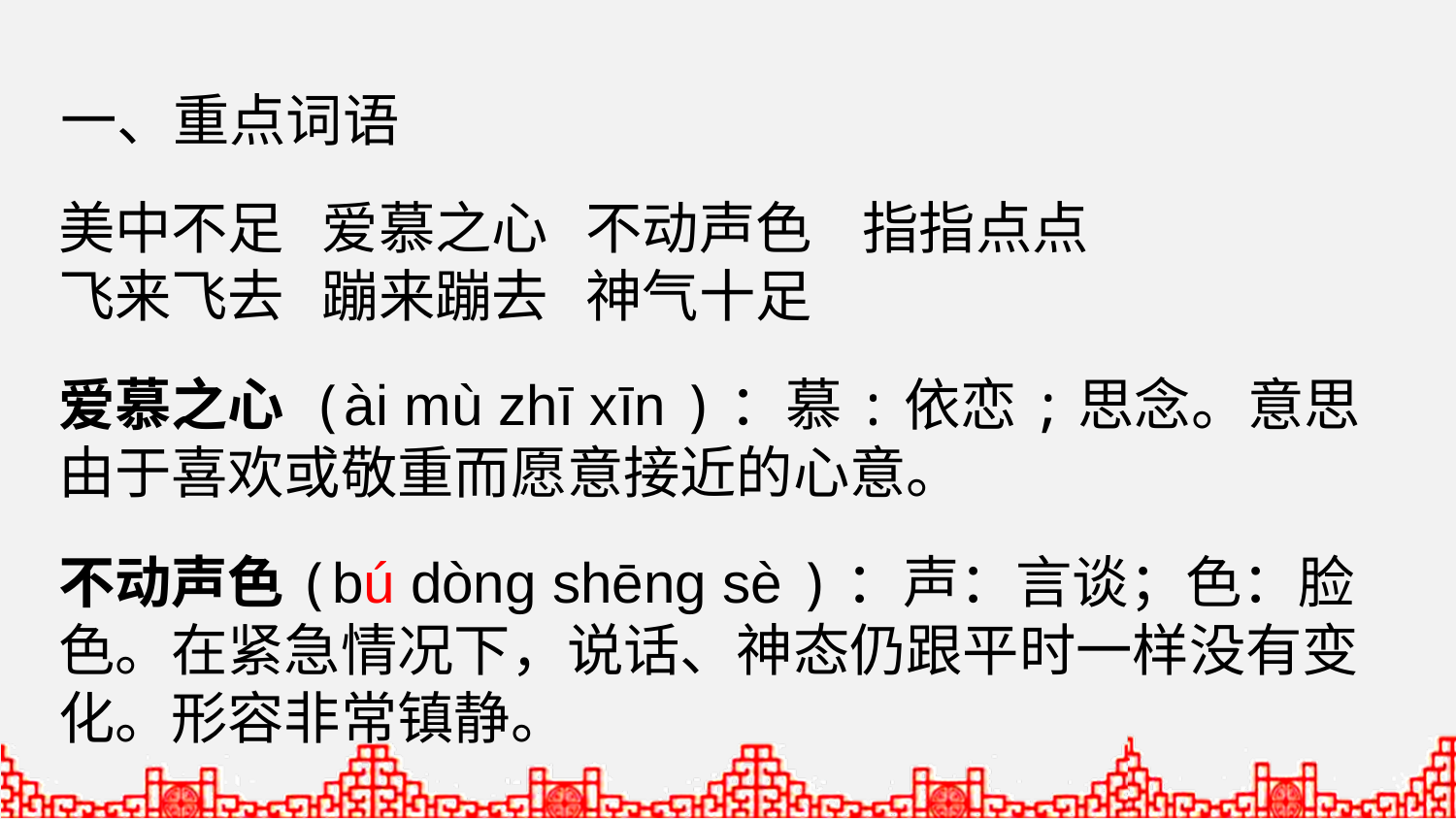

一、重点词语
美中不足   爱慕之心   不动声色    指指点点
飞来飞去   蹦来蹦去   神气十足
爱慕之心 (ài mù zhī xīn )：慕:依恋;思念。意思由于喜欢或敬重而愿意接近的心意。
不动声色(bú dòng shēng sè )：声：言谈；色：脸色。在紧急情况下，说话、神态仍跟平时一样没有变化。形容非常镇静。